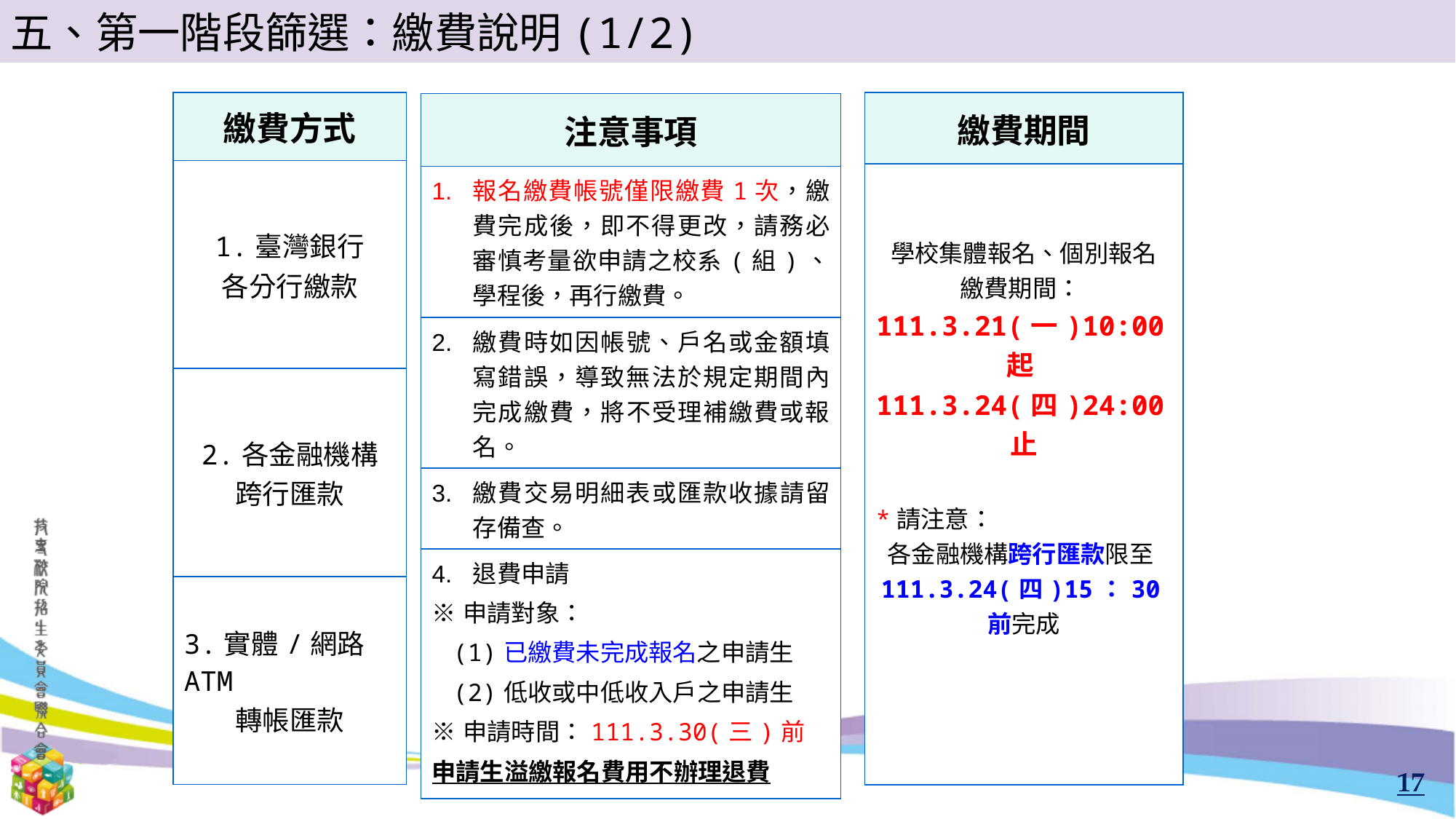

五、第一階段篩選：繳費說明(1/2)
| 繳費方式 |
| --- |
| 1.臺灣銀行 各分行繳款 |
| 2.各金融機構 跨行匯款 |
| 3.實體/網路ATM 轉帳匯款 |
| 繳費期間 |
| --- |
| 學校集體報名、個別報名 繳費期間：111.3.21(一)10:00起111.3.24(四)24:00止 \*請注意： 各金融機構跨行匯款限至111.3.24(四)15：30前完成 |
| 注意事項 |
| --- |
| 報名繳費帳號僅限繳費1次，繳費完成後，即不得更改，請務必審慎考量欲申請之校系(組)、學程後，再行繳費。 |
| 繳費時如因帳號、戶名或金額填寫錯誤，導致無法於規定期間內完成繳費，將不受理補繳費或報名。 |
| 繳費交易明細表或匯款收據請留存備查。 |
| 退費申請 ※申請對象： (1)已繳費未完成報名之申請生 (2)低收或中低收入戶之申請生 ※申請時間：111.3.30(三)前 申請生溢繳報名費用不辦理退費 |
17